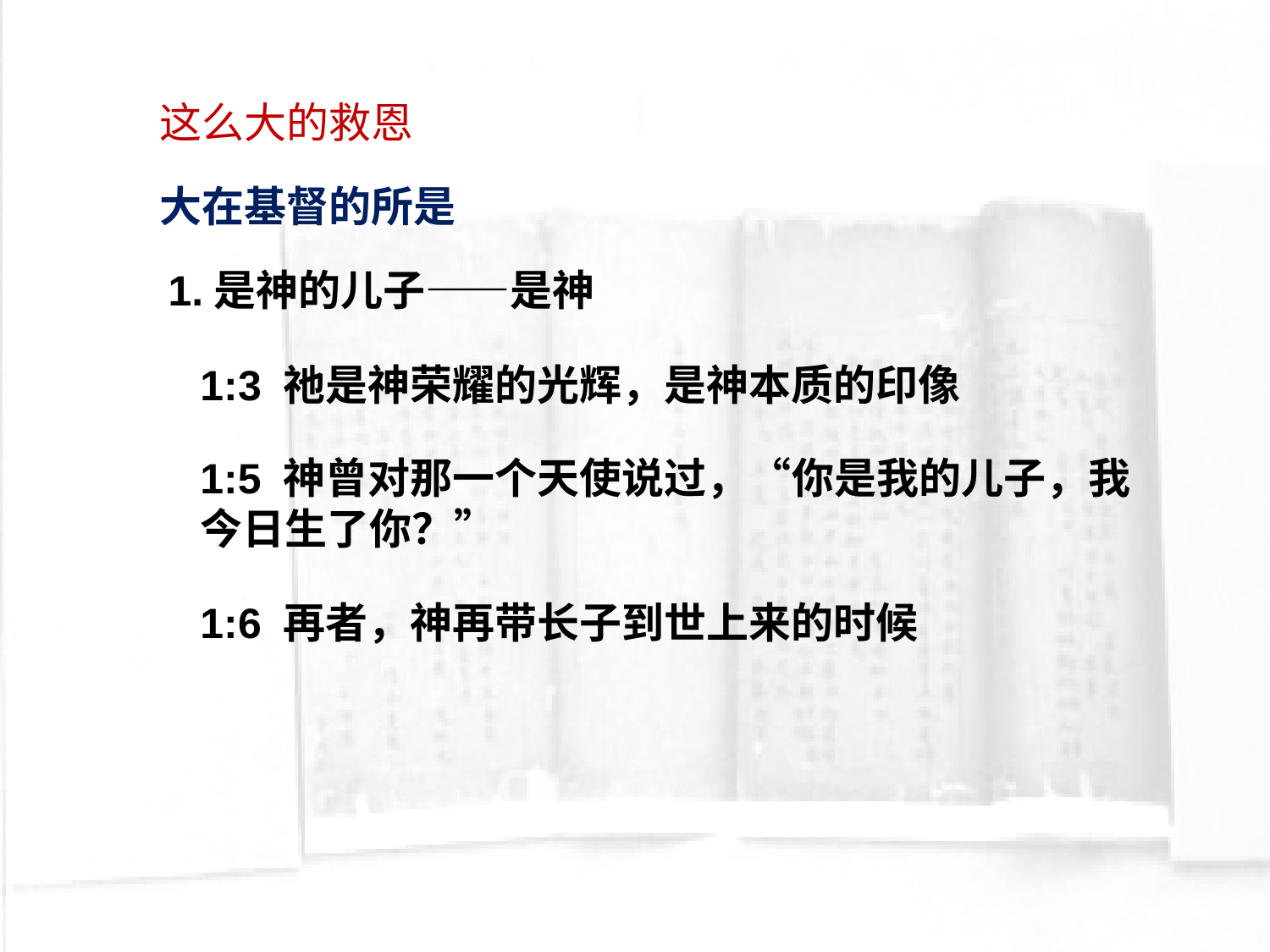

这么大的救恩
大在基督的所是
1.是神的儿子——是神
1:3 祂是神荣耀的光辉，是神本质的印像
1:5 神曾对那一个天使说过，“你是我的儿子，我今日生了你？”
1:6 再者，神再带长子到世上来的时候